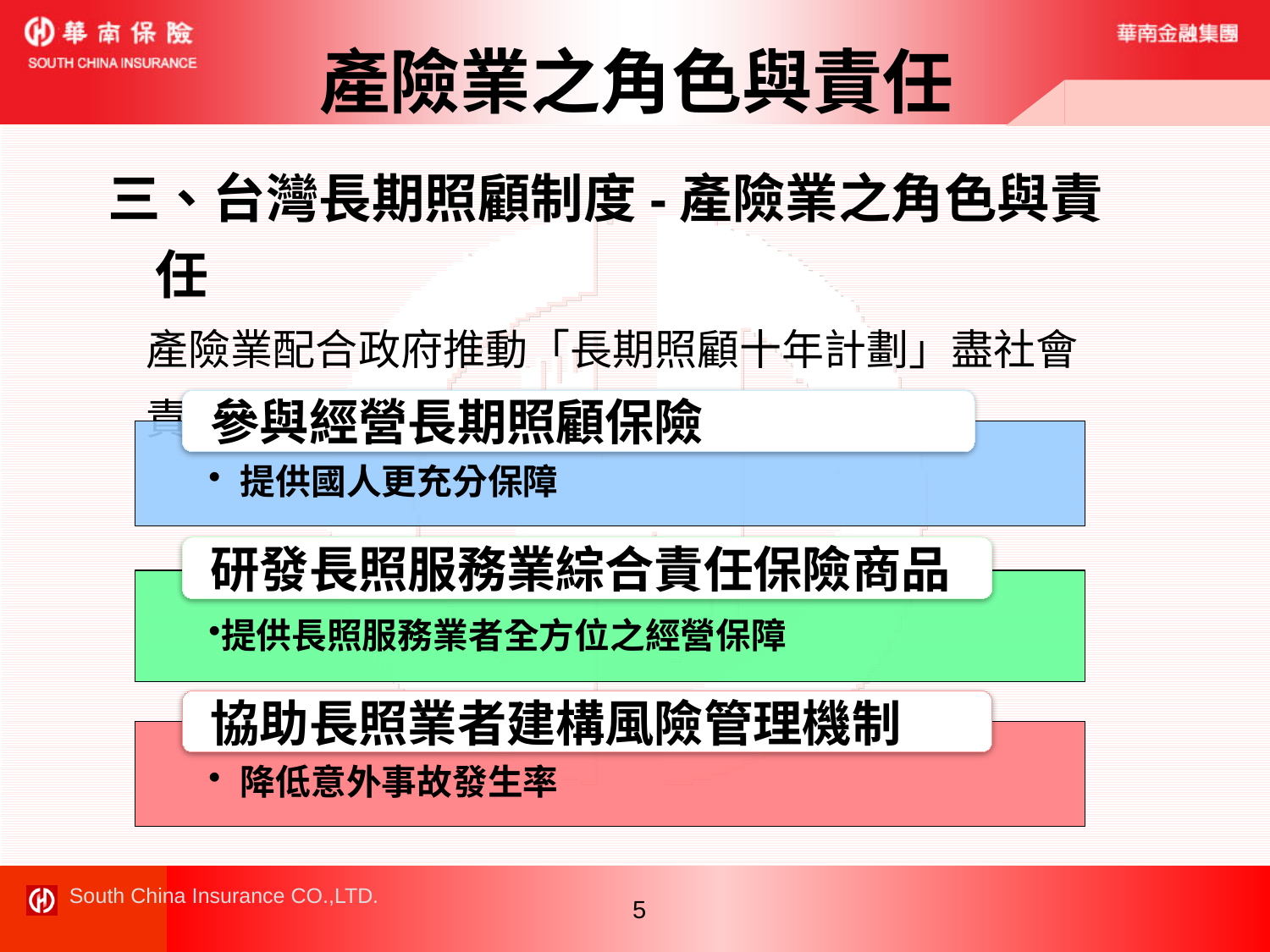

# 產險業之角色與責任
三、台灣長期照顧制度-產險業之角色與責任
   產險業配合政府推動「長期照顧十年計劃」盡社會
   責任，未來可朝以下三大方向發展:

提供國人更充分保障
參與經營長期照顧保險
提供長照服務業者全方位之經營保障
研發長照服務業綜合責任保險商品
降低意外事故發生率
協助長照業者建構風險管理機制
5